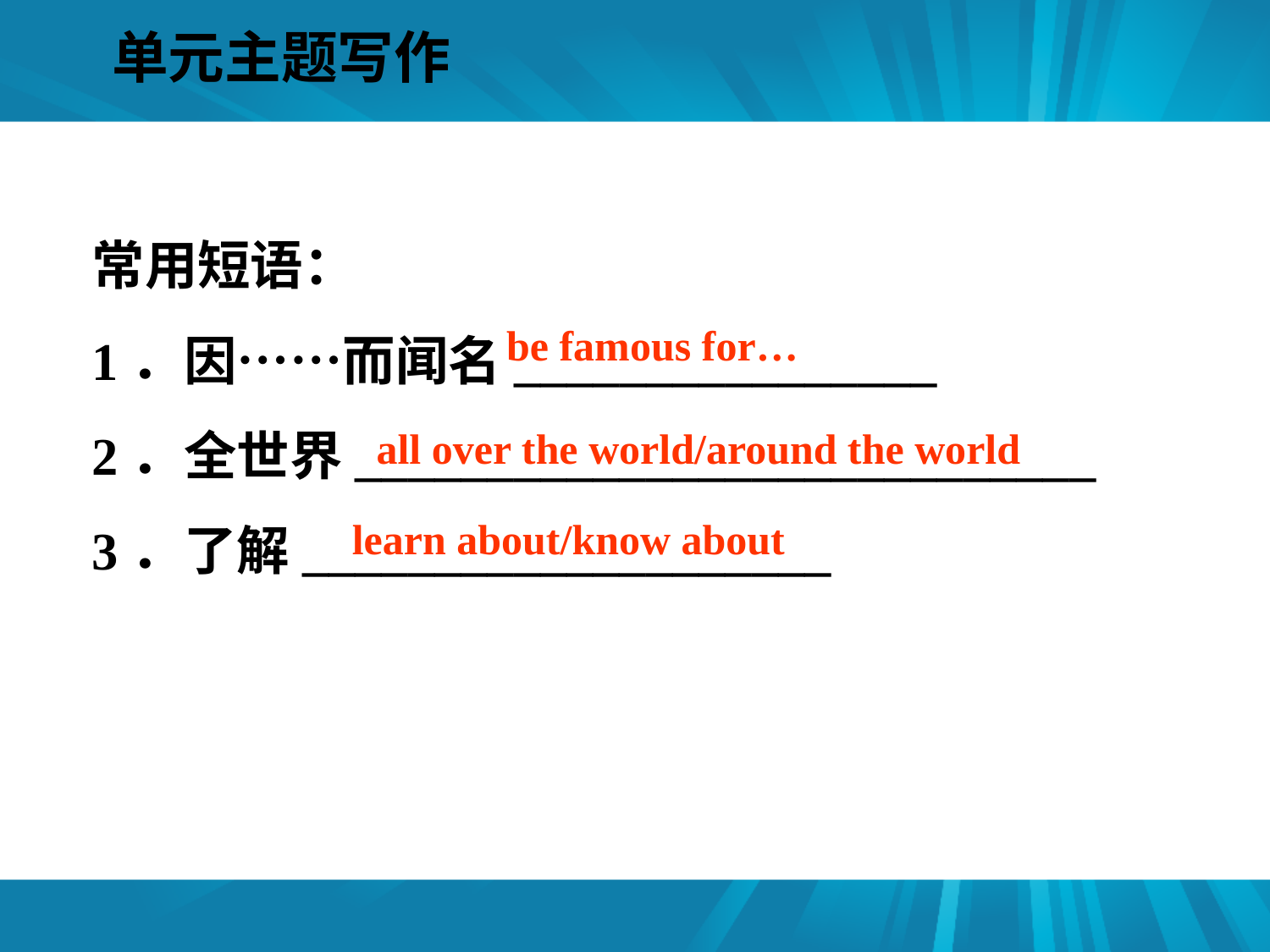

单元主题写作
#
常用短语：
1．因……而闻名________________
2．全世界____________________________
3．了解____________________
be famous for…
all over the world/around the world
learn about/know about